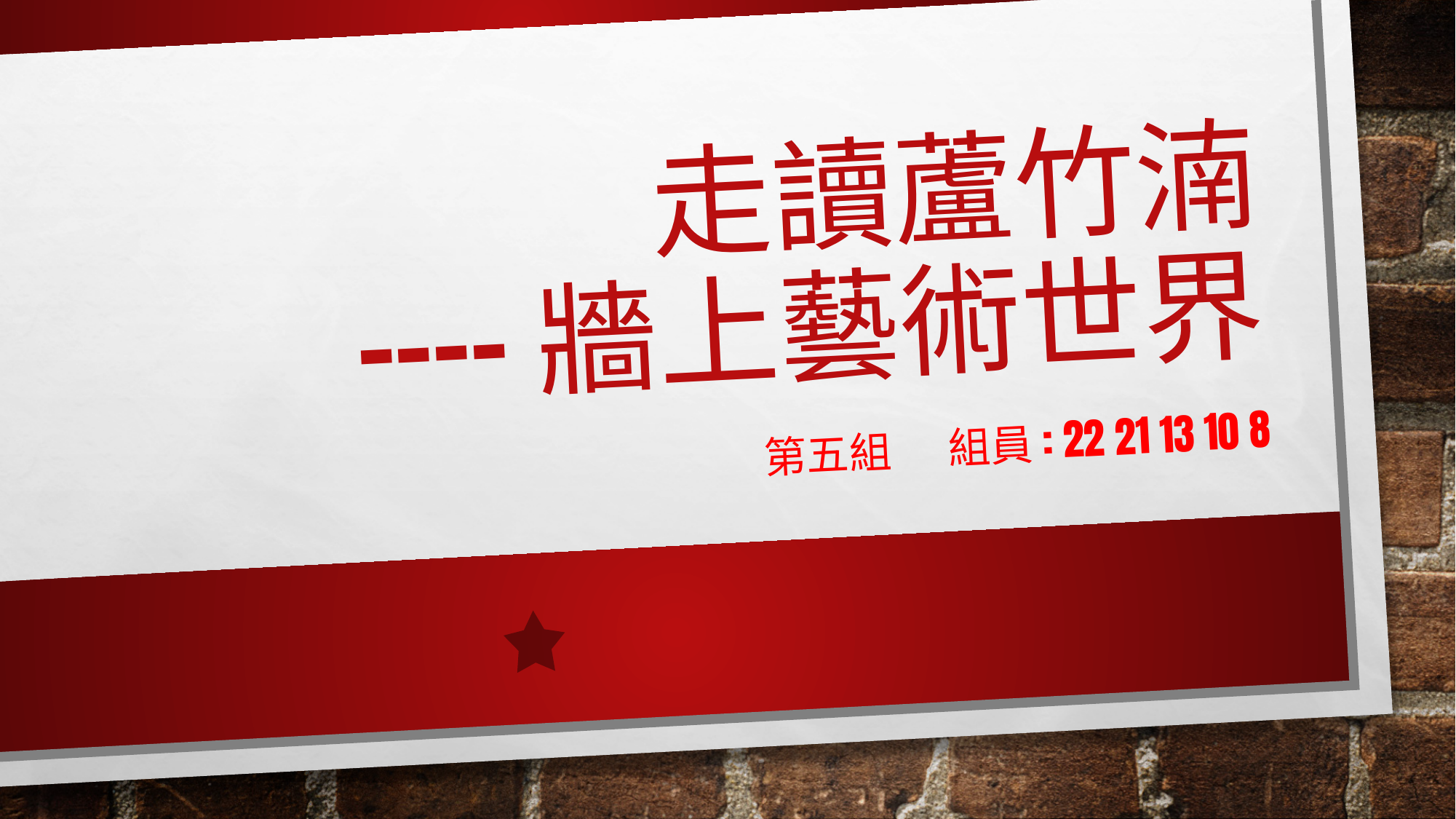

# 走讀蘆竹湳 ----牆上藝術世界
第五組      組員: 22 21 13 10 8